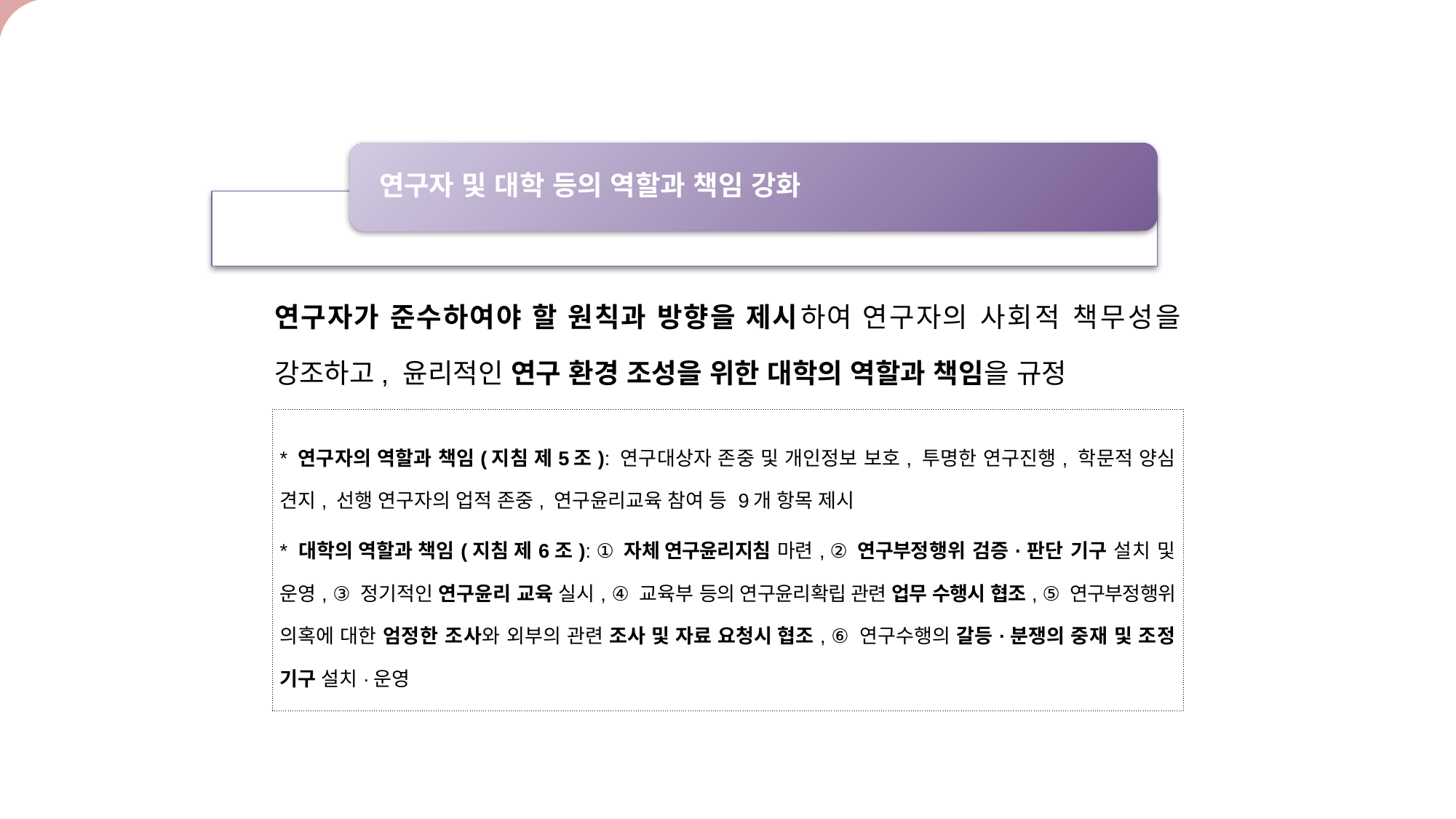

연구자 및 대학 등의 역할과 책임 강화

연구자가 준수하여야 할 원칙과 방향을 제시하여 연구자의 사회적 책무성을 강조하고, 윤리적인 연구 환경 조성을 위한 대학의 역할과 책임을 규정
| \* 연구자의 역할과 책임(지침 제5조): 연구대상자 존중 및 개인정보 보호, 투명한 연구진행, 학문적 양심 견지, 선행 연구자의 업적 존중, 연구윤리교육 참여 등 9개 항목 제시 \* 대학의 역할과 책임(지침 제6조): ① 자체 연구윤리지침 마련, ② 연구부정행위 검증·판단 기구 설치 및 운영, ③ 정기적인 연구윤리 교육 실시, ④ 교육부 등의 연구윤리확립 관련 업무 수행시 협조, ⑤ 연구부정행위 의혹에 대한 엄정한 조사와 외부의 관련 조사 및 자료 요청시 협조, ⑥ 연구수행의 갈등·분쟁의 중재 및 조정 기구 설치·운영 |
| --- |